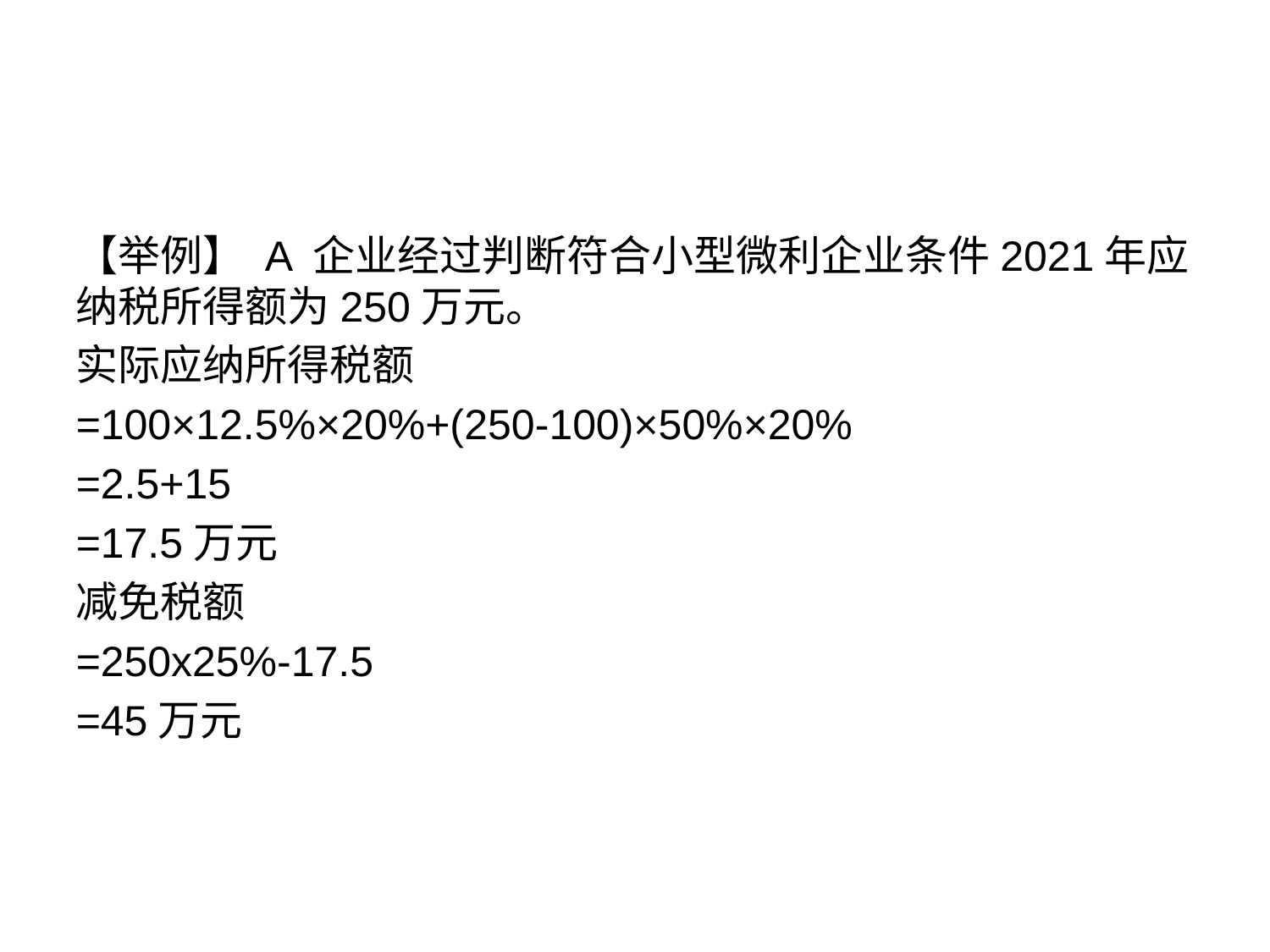

#
【举例】 A 企业经过判断符合小型微利企业条件2021年应纳税所得额为250万元。
实际应纳所得税额
=100×12.5%×20%+(250-100)×50%×20%
=2.5+15
=17.5万元
减免税额
=250x25%-17.5
=45万元